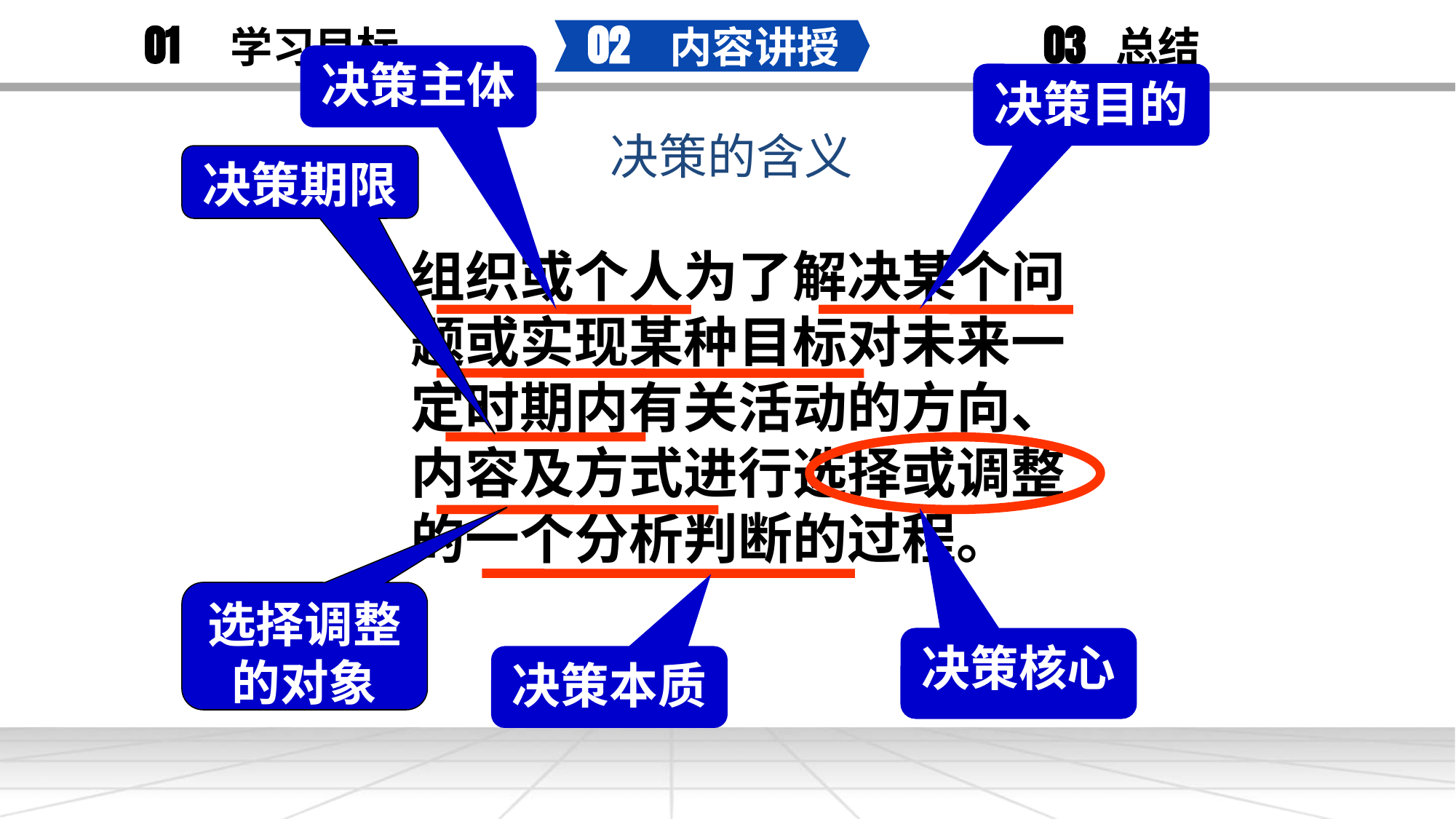

02   内容讲授
03  总结
01    学习目标
决策主体
决策目的

决策的含义
决策期限
组织或个人为了解决某个问题或实现某种目标对未来一定时期内有关活动的方向、内容及方式进行选择或调整的一个分析判断的过程。

选择调整的对象
决策核心
决策本质